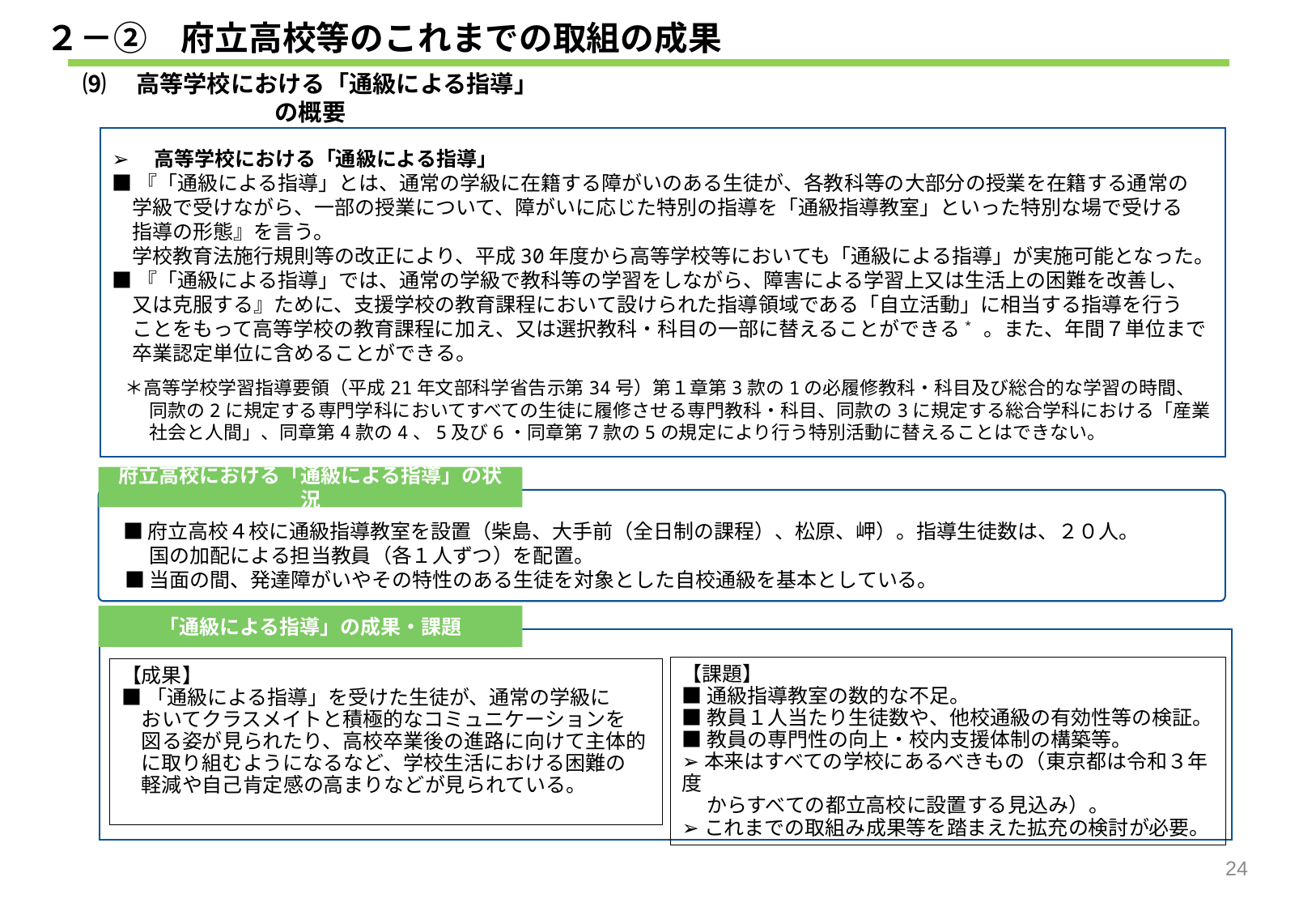

２－②　府立高校等のこれまでの取組の成果
⑼　高等学校における「通級による指導」の概要
➢　高等学校における「通級による指導」
■『「通級による指導」とは、通常の学級に在籍する障がいのある生徒が、各教科等の大部分の授業を在籍する通常の
　学級で受けながら、一部の授業について、障がいに応じた特別の指導を「通級指導教室」といった特別な場で受ける
　指導の形態』を言う。
　学校教育法施行規則等の改正により、平成30年度から高等学校等においても「通級による指導」が実施可能となった。
■『「通級による指導」では、通常の学級で教科等の学習をしながら、障害による学習上又は生活上の困難を改善し、
　又は克服する』ために、支援学校の教育課程において設けられた指導領域である「自立活動」に相当する指導を行う
　ことをもって高等学校の教育課程に加え、又は選択教科・科目の一部に替えることができる* 。また、年間７単位まで
　卒業認定単位に含めることができる。

  ＊高等学校学習指導要領（平成21年文部科学省告示第34号）第１章第3款の1の必履修教科・科目及び総合的な学習の時間、
　　同款の2に規定する専門学科においてすべての生徒に履修させる専門教科・科目、同款の3に規定する総合学科における「産業
　　社会と人間」、同章第4款の4、5及び6・同章第7款の5の規定により行う特別活動に替えることはできない。

府立高校における「通級による指導」の状況

　■ 府立高校４校に通級指導教室を設置（柴島、大手前（全日制の課程）、松原、岬）。指導生徒数は、２０人。
　　 国の加配による担当教員（各１人ずつ）を配置。
　■ 当面の間、発達障がいやその特性のある生徒を対象とした自校通級を基本としている。
「通級による指導」の成果・課題

【課題】
■通級指導教室の数的な不足。
■教員１人当たり生徒数や、他校通級の有効性等の検証。
■教員の専門性の向上・校内支援体制の構築等。
➢本来はすべての学校にあるべきもの（東京都は令和３年度
　 からすべての都立高校に設置する見込み）。
➢これまでの取組み成果等を踏まえた拡充の検討が必要。
【成果】
■「通級による指導」を受けた生徒が、通常の学級に
　おいてクラスメイトと積極的なコミュニケーションを
　図る姿が見られたり、高校卒業後の進路に向けて主体的
　に取り組むようになるなど、学校生活における困難の
　軽減や自己肯定感の高まりなどが見られている。

24